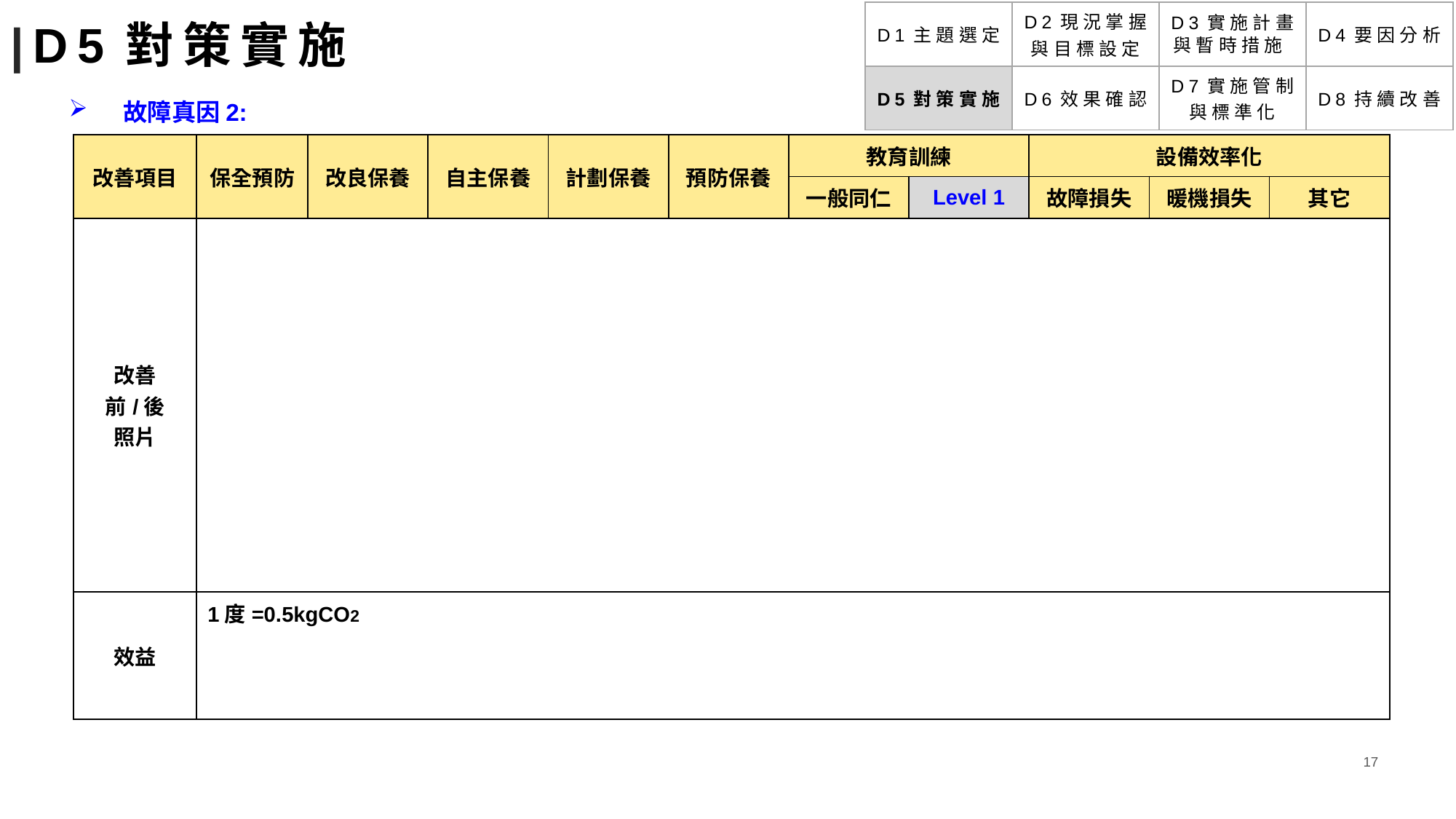

# |D5對策實施
| D1主題選定 | D2現況掌握 與目標設定 | D3實施計畫 與暫時措施 | D4要因分析 |
| --- | --- | --- | --- |
| D5對策實施 | D6效果確認 | D7實施管制 與標準化 | D8持續改善 |
故障真因2:
| 改善項目 | 保全預防 | 改良保養 | 自主保養 | 計劃保養 | 預防保養 | 教育訓練 |  | 設備效率化 |  |  |
| --- | --- | --- | --- | --- | --- | --- | --- | --- | --- | --- |
|  |  |  |  |  |  | 一般同仁 | Level 1 | 故障損失 | 暖機損失 | 其它 |
| 改善前/後 照片 |  |  |  |  |  |  |  |  |  |  |
| 效益 | 1度=0.5kgCO2 |  |  |  |  |  |  |  |  |  |